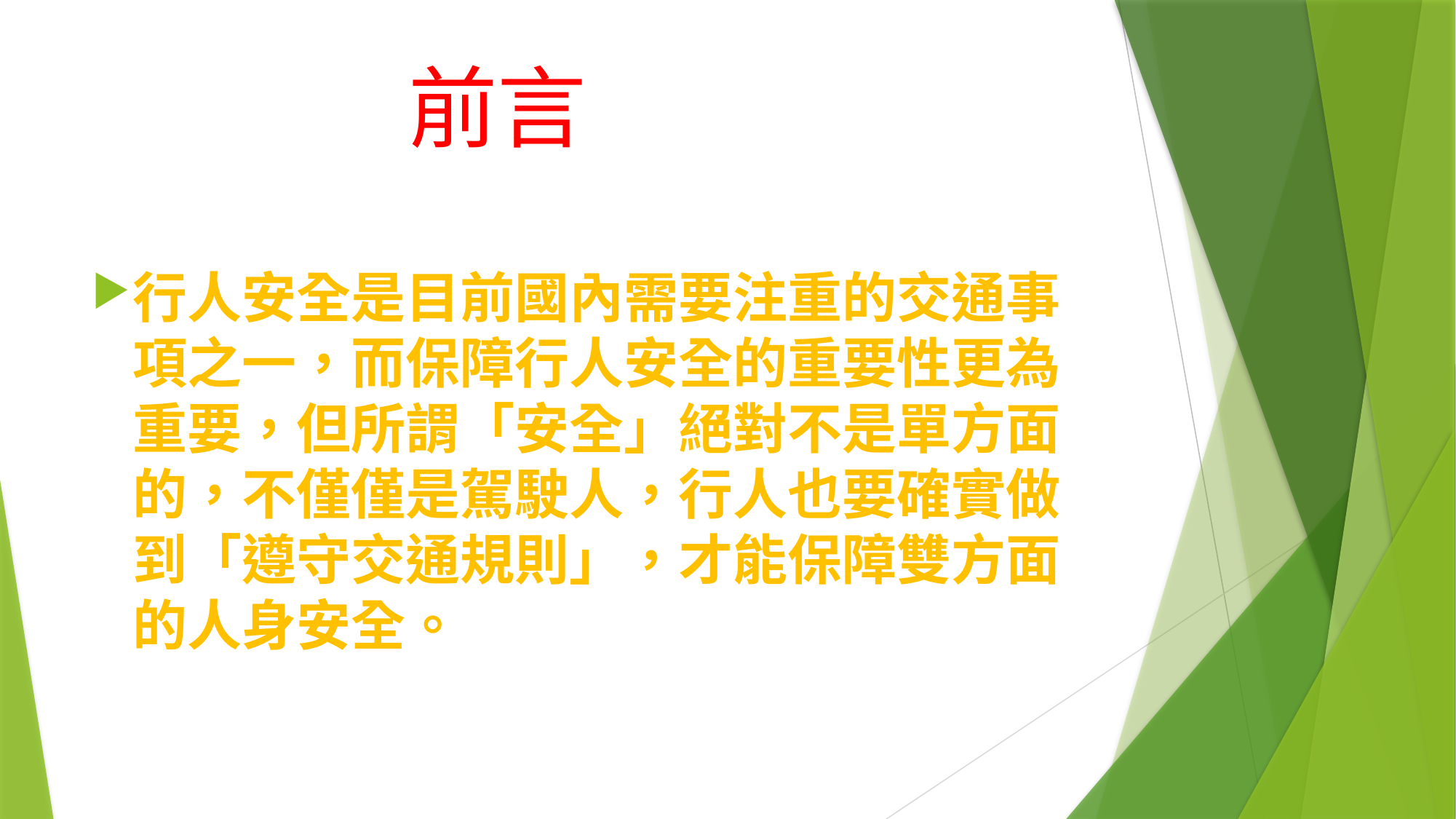

# 前言
行人安全是目前國內需要注重的交通事項之一，而保障行人安全的重要性更為重要，但所謂「安全」絕對不是單方面的，不僅僅是駕駛人，行人也要確實做到「遵守交通規則」，才能保障雙方面的人身安全。